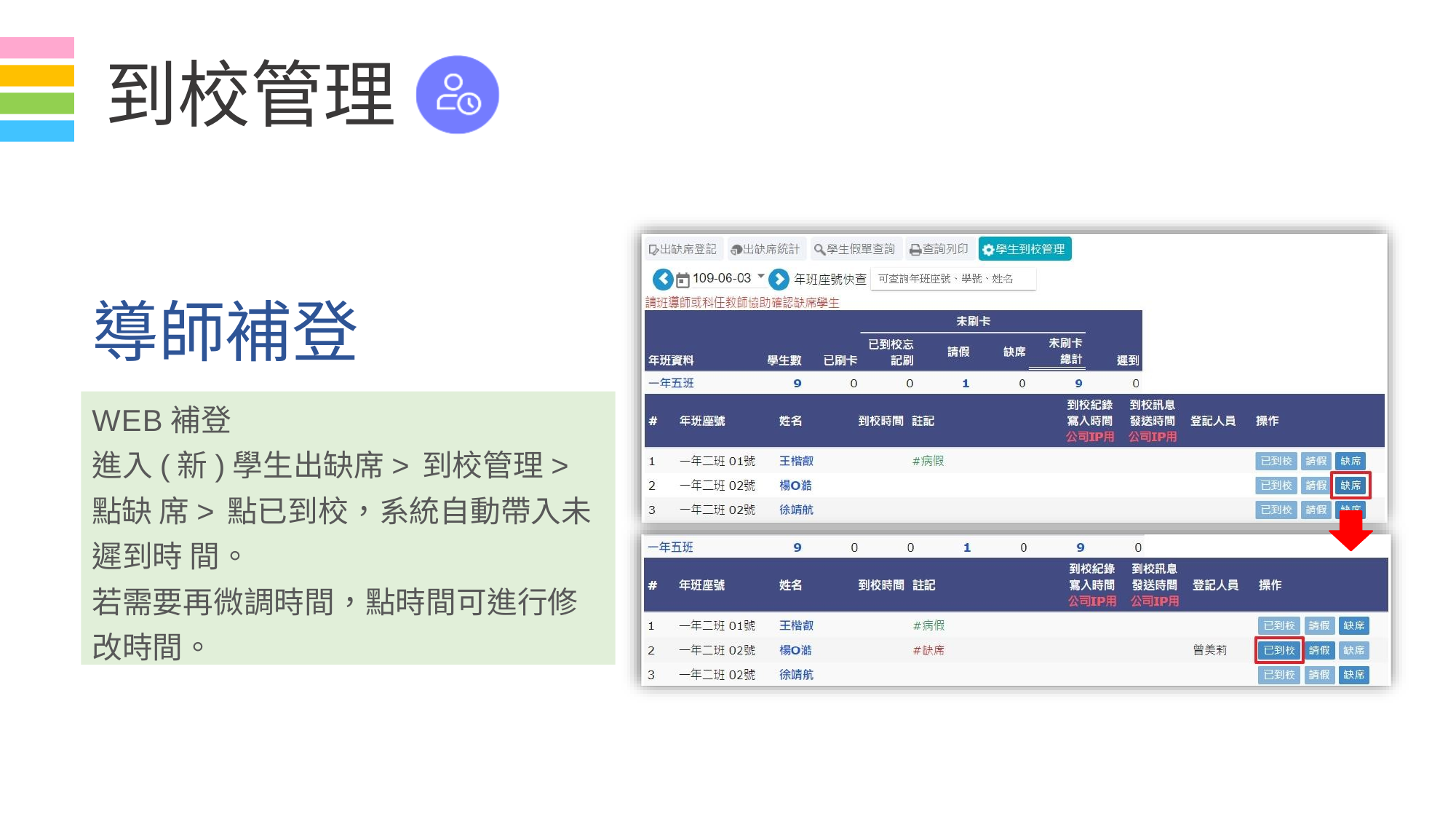

# 到校管理

導師補登
WEB補登
進入(新)學生出缺席>到校管理>點缺 席>點已到校，系統自動帶入未遲到時 間。
若需要再微調時間，點時間可進行修 改時間。